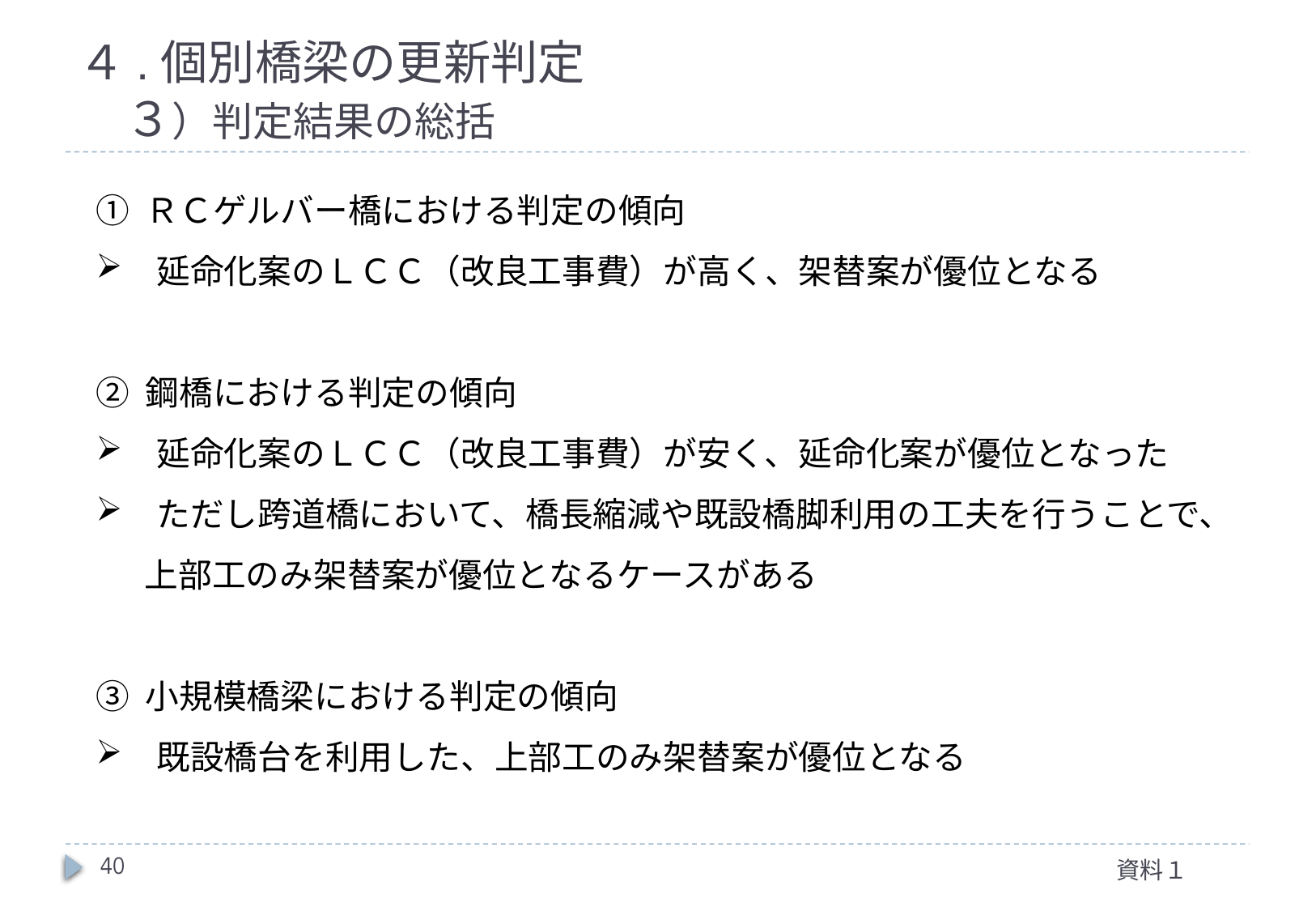

# ４.個別橋梁の更新判定
　３）判定結果の総括
① ＲＣゲルバー橋における判定の傾向
延命化案のＬＣＣ（改良工事費）が高く、架替案が優位となる

② 鋼橋における判定の傾向
延命化案のＬＣＣ（改良工事費）が安く、延命化案が優位となった
ただし跨道橋において、橋長縮減や既設橋脚利用の工夫を行うことで、
　  上部工のみ架替案が優位となるケースがある

③ 小規模橋梁における判定の傾向
既設橋台を利用した、上部工のみ架替案が優位となる
40
資料１